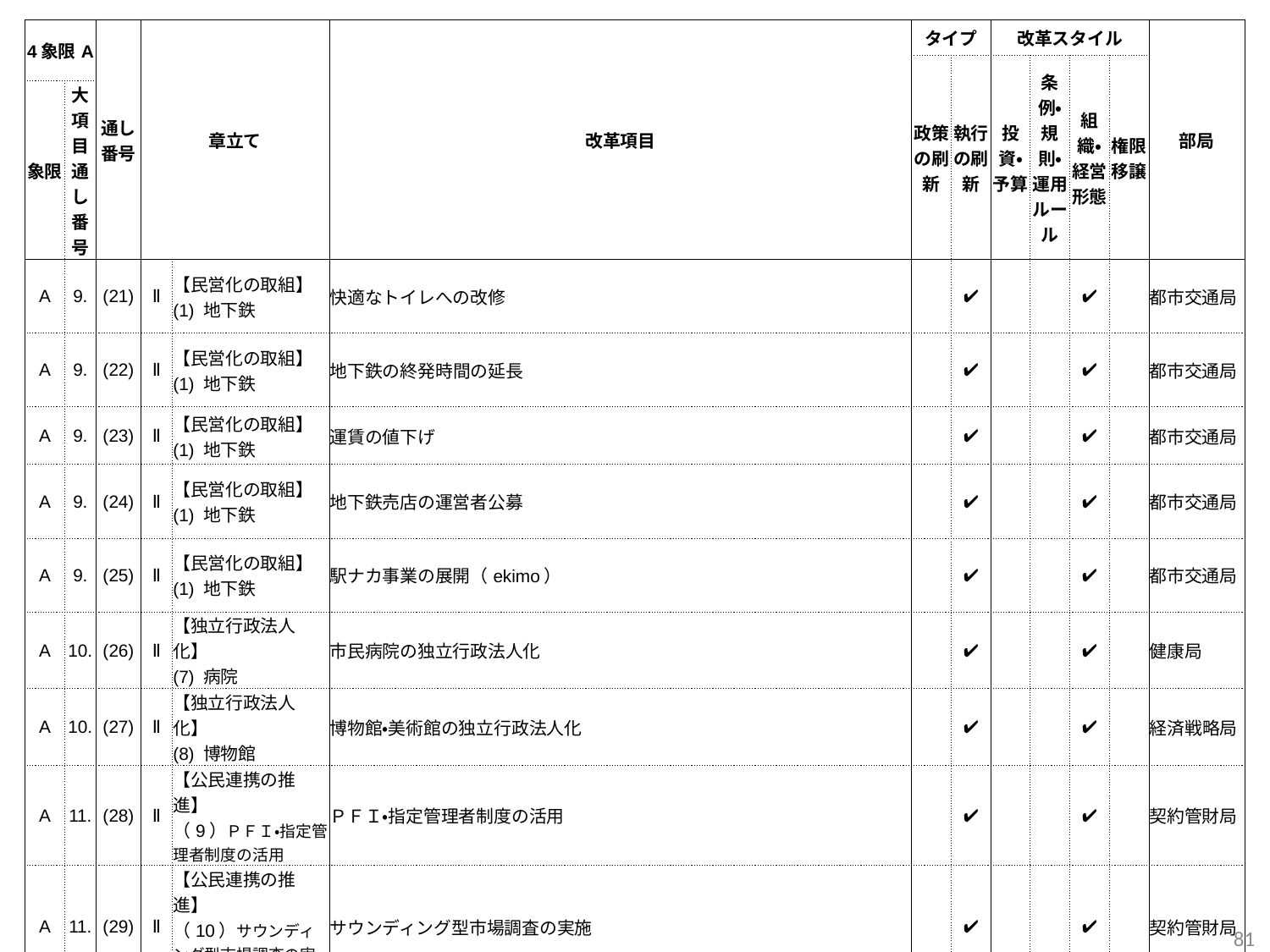

| 4象限A |  | 通し番号 | 章立て |  | 改革項目 | タイプ |  | 改革スタイル |  |  |  | 部局 |
| --- | --- | --- | --- | --- | --- | --- | --- | --- | --- | --- | --- | --- |
|  |  |  |  |  |  | 政策の刷新 | 執行の刷新 | 投資・予算 | 条例・規則・ 運用ルール | 組織・経営形態 | 権限移譲 |  |
| 象限 | 大項目通し番号 |  |  |  |  |  |  |  |  |  |  |  |
| A | 9. | (21) | Ⅱ | 【民営化の取組】 (1) 地下鉄 | 快適なトイレへの改修 |  | ✔ |  |  | ✔ |  | 都市交通局 |
| A | 9. | (22) | Ⅱ | 【民営化の取組】 (1) 地下鉄 | 地下鉄の終発時間の延長 |  | ✔ |  |  | ✔ |  | 都市交通局 |
| A | 9. | (23) | Ⅱ | 【民営化の取組】 (1) 地下鉄 | 運賃の値下げ |  | ✔ |  |  | ✔ |  | 都市交通局 |
| A | 9. | (24) | Ⅱ | 【民営化の取組】 (1) 地下鉄 | 地下鉄売店の運営者公募 |  | ✔ |  |  | ✔ |  | 都市交通局 |
| A | 9. | (25) | Ⅱ | 【民営化の取組】 (1) 地下鉄 | 駅ナカ事業の展開（ekimo） |  | ✔ |  |  | ✔ |  | 都市交通局 |
| A | 10. | (26) | Ⅱ | 【独立行政法人化】 (7) 病院 | 市民病院の独立行政法人化 |  | ✔ |  |  | ✔ |  | 健康局 |
| A | 10. | (27) | Ⅱ | 【独立行政法人化】 (8) 博物館 | 博物館・美術館の独立行政法人化 |  | ✔ |  |  | ✔ |  | 経済戦略局 |
| A | 11. | (28) | Ⅱ | 【公民連携の推進】 （9）ＰＦＩ・指定管理者制度の活用 | ＰＦＩ・指定管理者制度の活用 |  | ✔ |  |  | ✔ |  | 契約管財局 |
| A | 11. | (29) | Ⅱ | 【公民連携の推進】 （10）サウンディング型市場調査の実施 | サウンディング型市場調査の実施 |  | ✔ |  |  | ✔ |  | 契約管財局 |
| A | 11. | (30) | Ⅱ | 【公民連携の推進】 （11）企業等との連携 | 企業等との連携 |  | ✔ |  |  | ✔ |  | 市民局 |
81